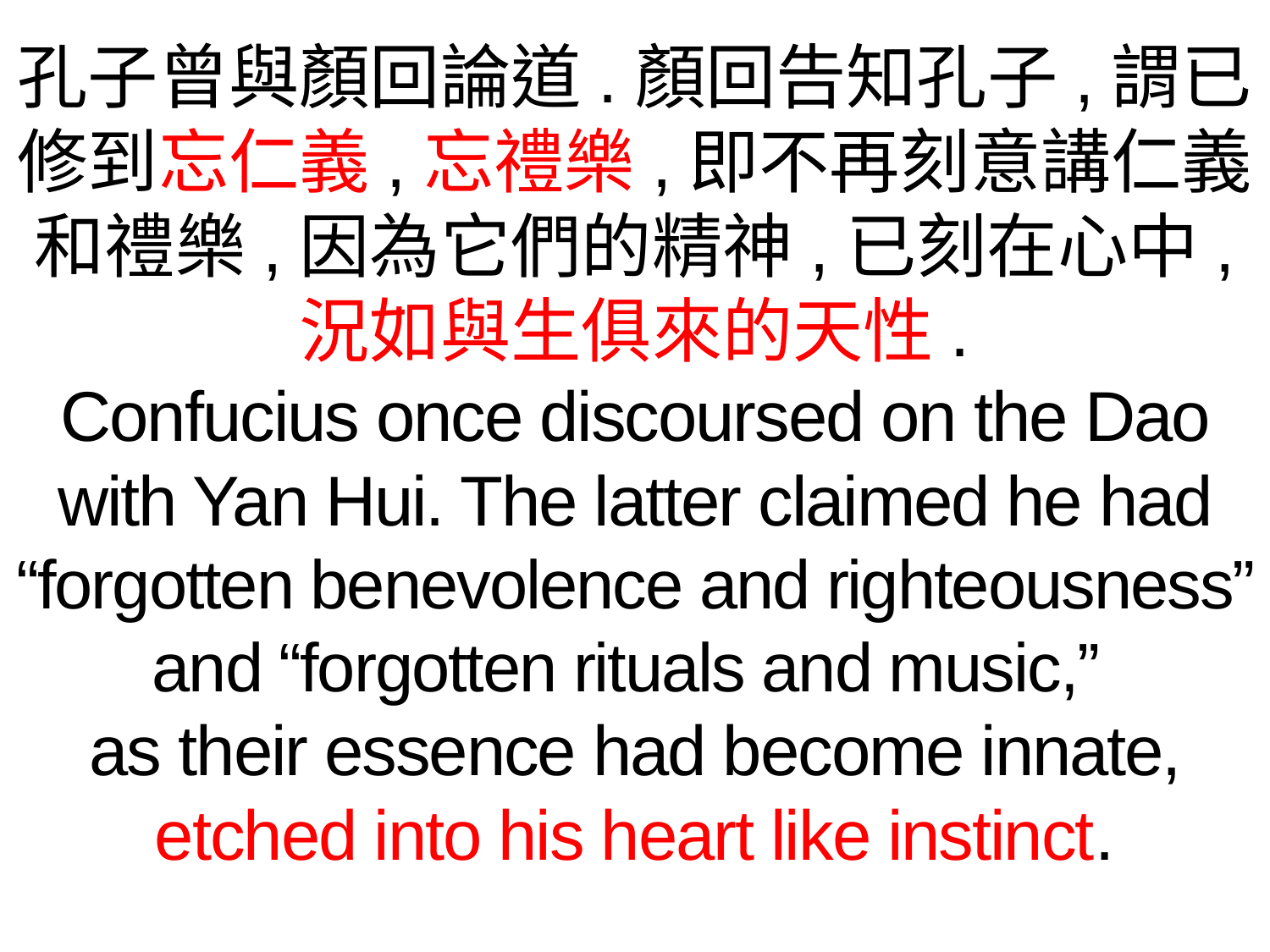

孔子曾與顏回論道.顏回告知孔子,謂已修到忘仁義,忘禮樂,即不再刻意講仁義和禮樂,因為它們的精神,已刻在心中,
況如與生俱來的天性.
Confucius once discoursed on the Dao with Yan Hui. The latter claimed he had “forgotten benevolence and righteousness” and “forgotten rituals and music,”
as their essence had become innate, etched into his heart like instinct.